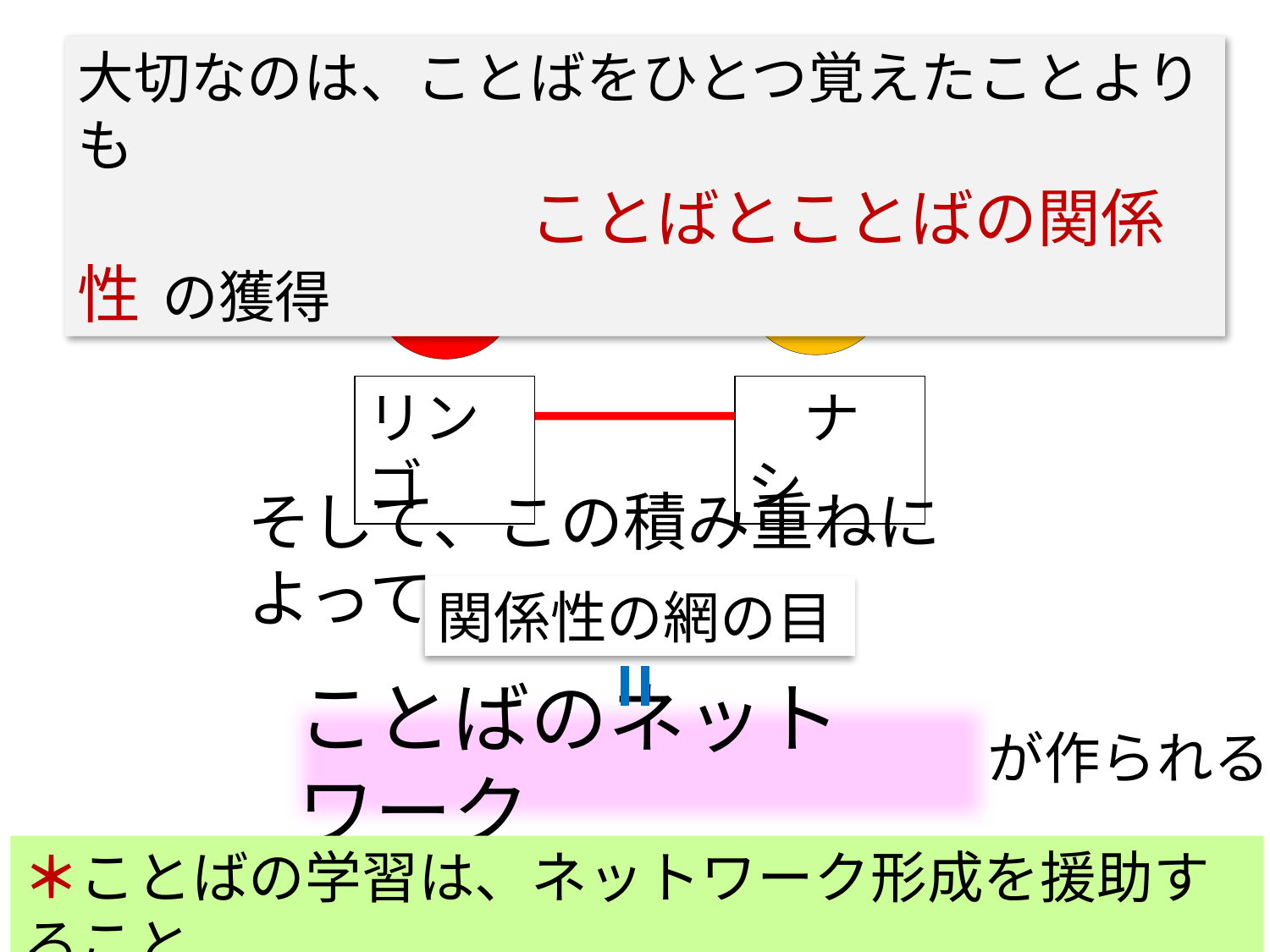

大切なのは、ことばをひとつ覚えたことよりも
　　　　　　　　ことばとことばの関係性　の獲得

リンゴ
　ナシ

そして、この積み重ねによって
関係性の網の目
ことばのネットワーク
が作られる
＊ことばの学習は、ネットワーク形成を援助すること